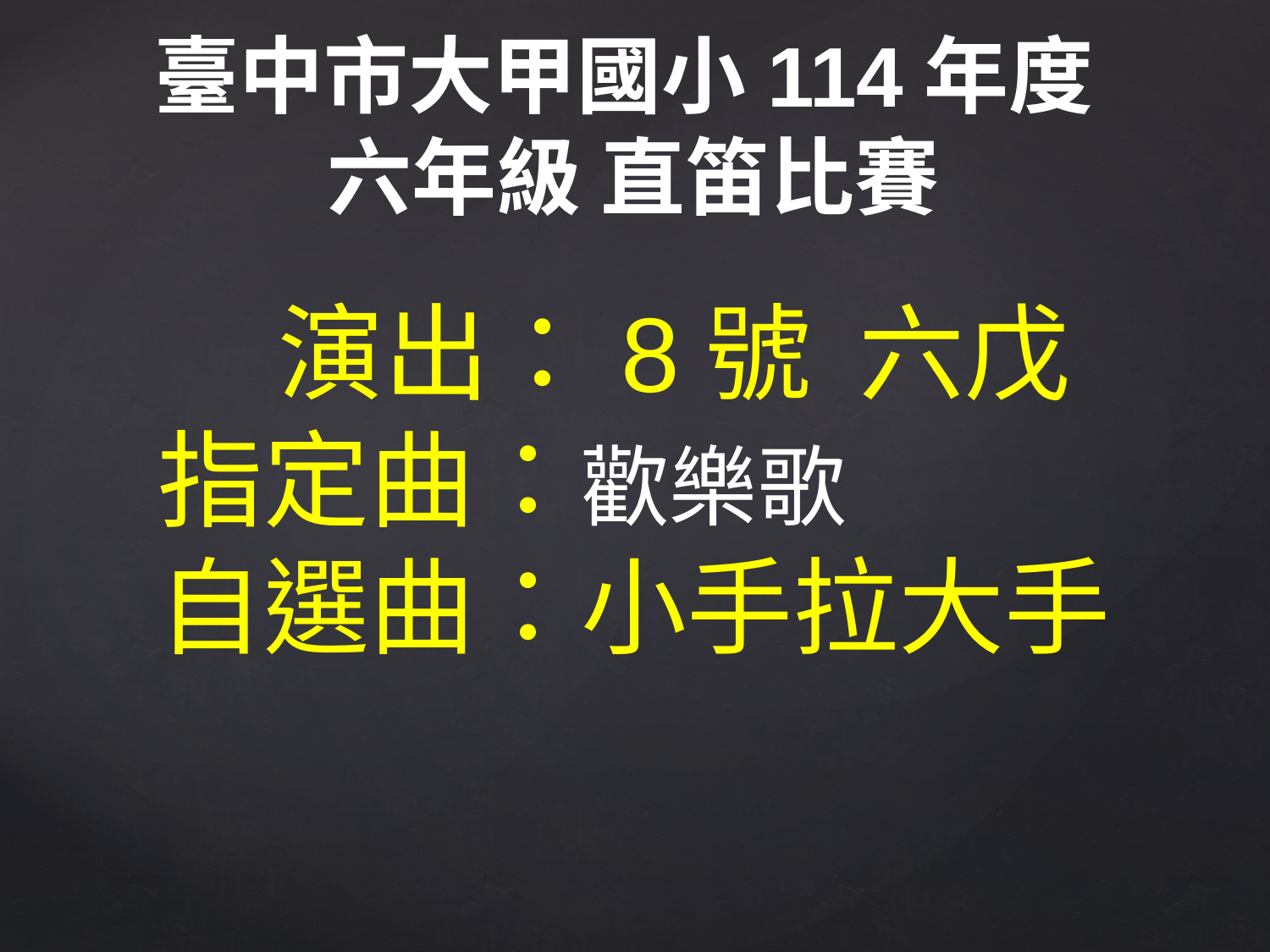

臺中市大甲國小114年度
六年級 直笛比賽
    演出：8號  六戊
指定曲：歡樂歌
自選曲：小手拉大手